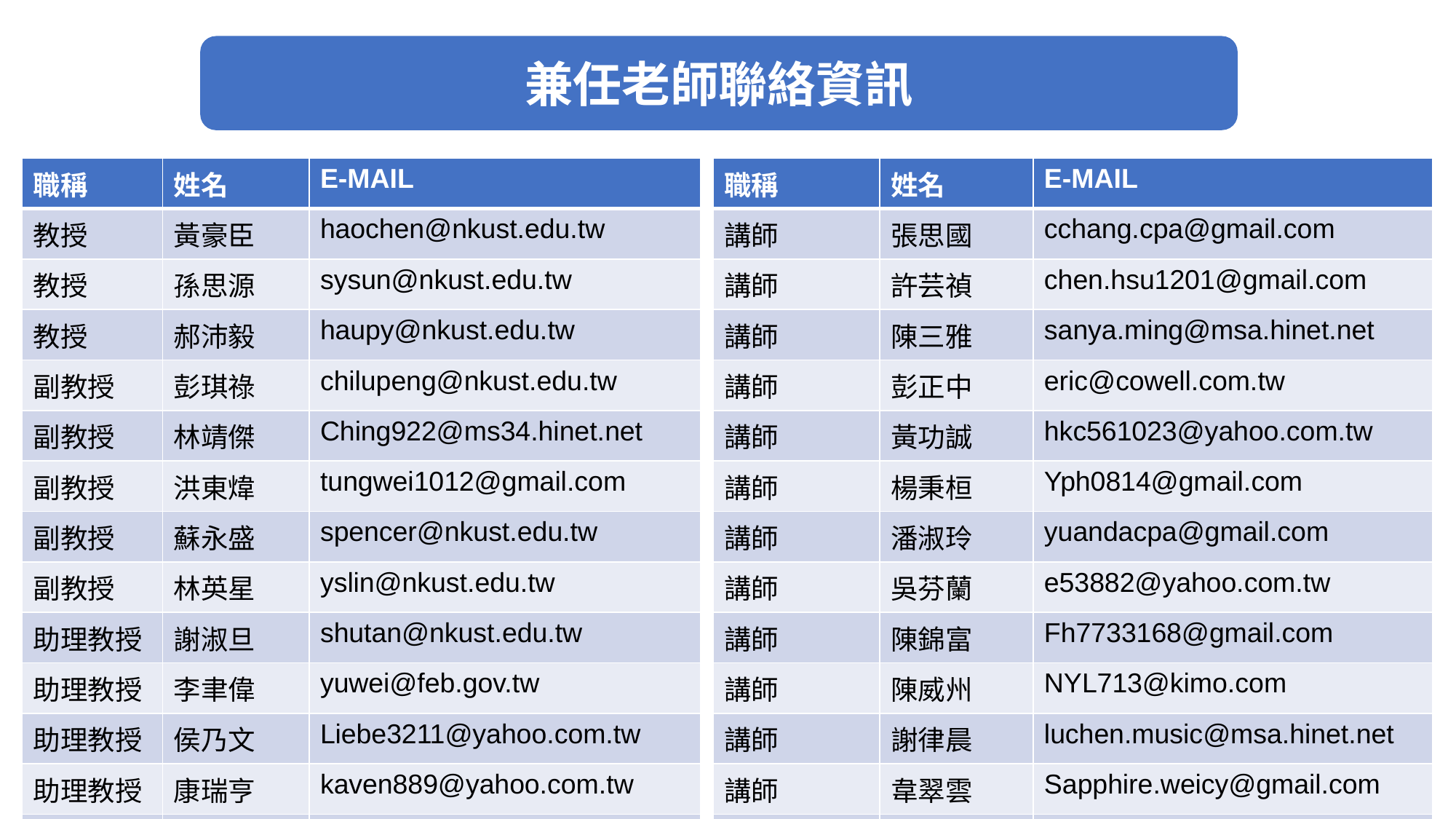

兼任老師聯絡資訊
| 職稱 | 姓名 | E-MAIL |
| --- | --- | --- |
| 教授 | 黃豪臣 | haochen@nkust.edu.tw |
| 教授 | 孫思源 | sysun@nkust.edu.tw |
| 教授 | 郝沛毅 | haupy@nkust.edu.tw |
| 副教授 | 彭琪祿 | chilupeng@nkust.edu.tw |
| 副教授 | 林靖傑 | Ching922@ms34.hinet.net |
| 副教授 | 洪東煒 | tungwei1012@gmail.com |
| 副教授 | 蘇永盛 | spencer@nkust.edu.tw |
| 副教授 | 林英星 | yslin@nkust.edu.tw |
| 助理教授 | 謝淑旦 | shutan@nkust.edu.tw |
| 助理教授 | 李聿偉 | yuwei@feb.gov.tw |
| 助理教授 | 侯乃文 | Liebe3211@yahoo.com.tw |
| 助理教授 | 康瑞亨 | kaven889@yahoo.com.tw |
| 助理教授 | 羅斌賢 | Ibh420918@gmail.com |
| 職稱 | 姓名 | E-MAIL |
| --- | --- | --- |
| 講師 | 張思國 | cchang.cpa@gmail.com |
| 講師 | 許芸禎 | chen.hsu1201@gmail.com |
| 講師 | 陳三雅 | sanya.ming@msa.hinet.net |
| 講師 | 彭正中 | eric@cowell.com.tw |
| 講師 | 黃功誠 | hkc561023@yahoo.com.tw |
| 講師 | 楊秉桓 | Yph0814@gmail.com |
| 講師 | 潘淑玲 | yuandacpa@gmail.com |
| 講師 | 吳芬蘭 | e53882@yahoo.com.tw |
| 講師 | 陳錦富 | Fh7733168@gmail.com |
| 講師 | 陳威州 | NYL713@kimo.com |
| 講師 | 謝律晨 | luchen.music@msa.hinet.net |
| 講師 | 韋翠雲 | Sapphire.weicy@gmail.com |
| 講師 | 蘇寶玉 | poking0721@gmail.com |